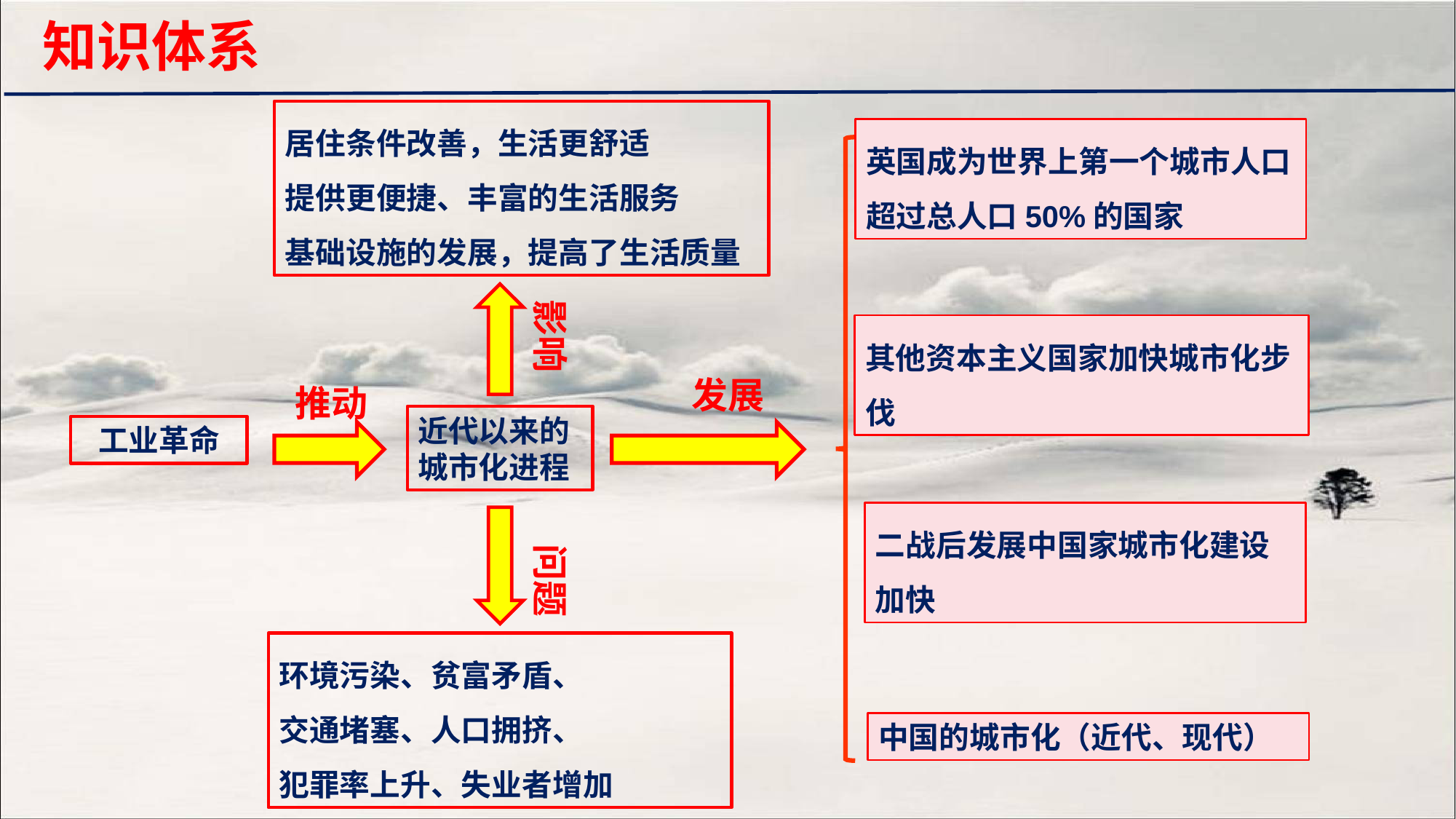

知识体系
居住条件改善，生活更舒适
提供更便捷、丰富的生活服务
基础设施的发展，提高了生活质量
英国成为世界上第一个城市人口超过总人口50%的国家

影响
其他资本主义国家加快城市化步伐
发展
推动
近代以来的
城市化进程
工业革命

二战后发展中国家城市化建设加快

问题
环境污染、贫富矛盾、
交通堵塞、人口拥挤、
犯罪率上升、失业者增加
中国的城市化（近代、现代）